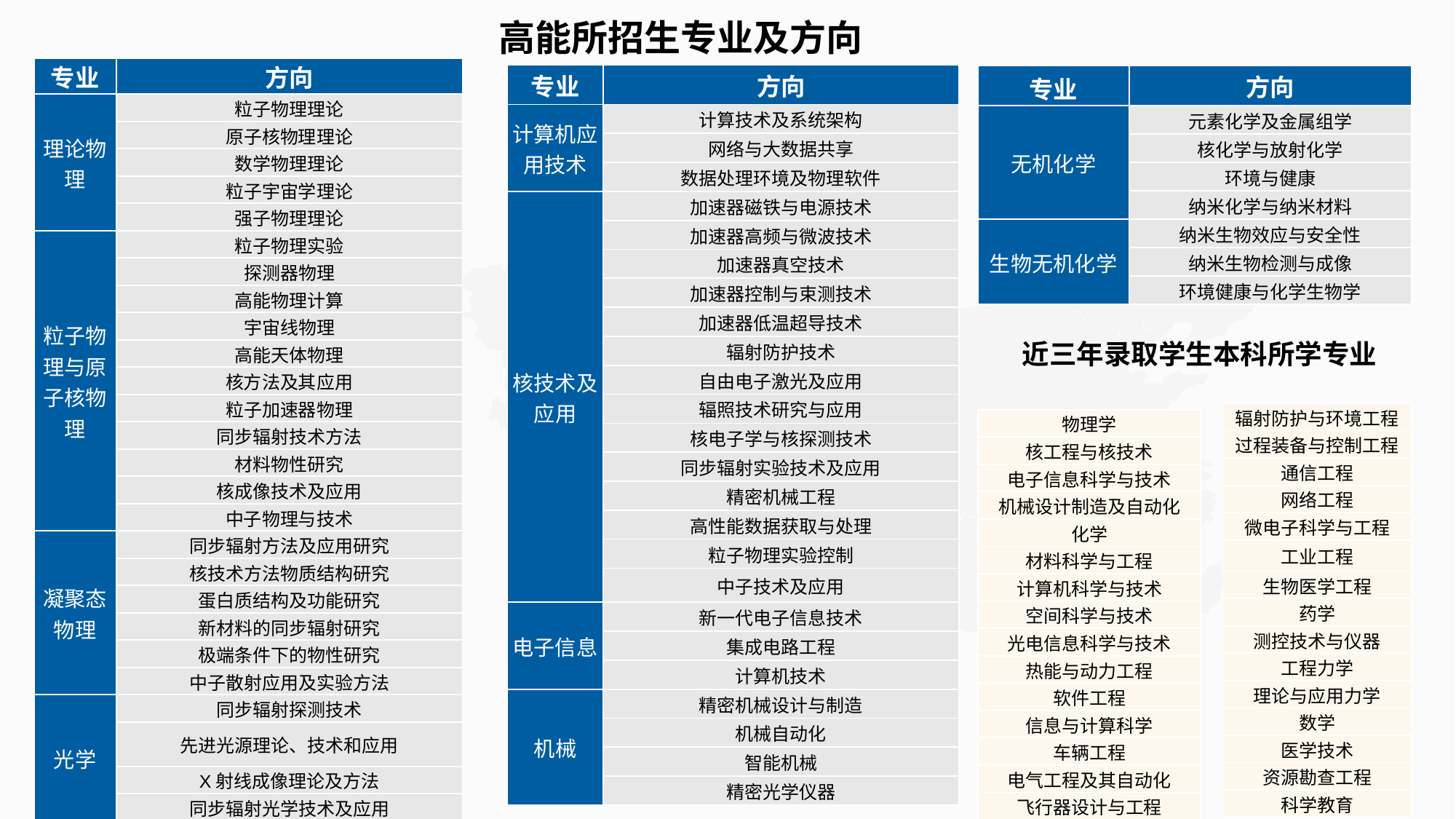

高能所招生专业及方向
| 专业 | 方向 |
| --- | --- |
| 理论物理 | 粒子物理理论 |
|  | 原子核物理理论 |
|  | 数学物理理论 |
|  | 粒子宇宙学理论 |
|  | 强子物理理论 |
| 粒子物理与原子核物理 | 粒子物理实验 |
|  | 探测器物理 |
|  | 高能物理计算 |
|  | 宇宙线物理 |
|  | 高能天体物理 |
|  | 核方法及其应用 |
|  | 粒子加速器物理 |
|  | 同步辐射技术方法 |
|  | 材料物性研究 |
|  | 核成像技术及应用 |
|  | 中子物理与技术 |
| 凝聚态物理 | 同步辐射方法及应用研究 |
|  | 核技术方法物质结构研究 |
|  | 蛋白质结构及功能研究 |
|  | 新材料的同步辐射研究 |
|  | 极端条件下的物性研究 |
|  | 中子散射应用及实验方法 |
| 光学 | 同步辐射探测技术 |
|  | 先进光源理论、技术和应用 |
|  | X射线成像理论及方法 |
|  | 同步辐射光学技术及应用 |
| 专业 | 方向 |
| --- | --- |
| 计算机应用技术 | 计算技术及系统架构 |
|  | 网络与大数据共享 |
|  | 数据处理环境及物理软件 |
| 核技术及应用 | 加速器磁铁与电源技术 |
|  | 加速器高频与微波技术 |
|  | 加速器真空技术 |
|  | 加速器控制与束测技术 |
|  | 加速器低温超导技术 |
|  | 辐射防护技术 |
|  | 自由电子激光及应用 |
|  | 辐照技术研究与应用 |
|  | 核电子学与核探测技术 |
|  | 同步辐射实验技术及应用 |
|  | 精密机械工程 |
|  | 高性能数据获取与处理 |
|  | 粒子物理实验控制 |
|  | 中子技术及应用 |
| 电子信息 | 新一代电子信息技术 |
|  | 集成电路工程 |
|  | 计算机技术 |
| 机械 | 精密机械设计与制造 |
|  | 机械自动化 |
|  | 智能机械 |
|  | 精密光学仪器 |
| 专业 | 方向 |
| --- | --- |
| 无机化学 | 元素化学及金属组学 |
|  | 核化学与放射化学 |
|  | 环境与健康 |
|  | 纳米化学与纳米材料 |
| 生物无机化学 | 纳米生物效应与安全性 |
|  | 纳米生物检测与成像 |
|  | 环境健康与化学生物学 |
近三年录取学生本科所学专业
| 辐射防护与环境工程 |
| --- |
| 过程装备与控制工程 |
| 通信工程 |
| 网络工程 |
| 微电子科学与工程 |
| 工业工程 |
| 生物医学工程 |
| 药学 |
| 测控技术与仪器 |
| 工程力学 |
| 理论与应用力学 |
| 数学 |
| 医学技术 |
| 资源勘查工程 |
| 科学教育 |
| 物理学 |
| --- |
| 核工程与核技术 |
| 电子信息科学与技术 |
| 机械设计制造及自动化 |
| 化学 |
| 材料科学与工程 |
| 计算机科学与技术 |
| 空间科学与技术 |
| 光电信息科学与技术 |
| 热能与动力工程 |
| 软件工程 |
| 信息与计算科学 |
| 车辆工程 |
| 电气工程及其自动化 |
| 飞行器设计与工程 |